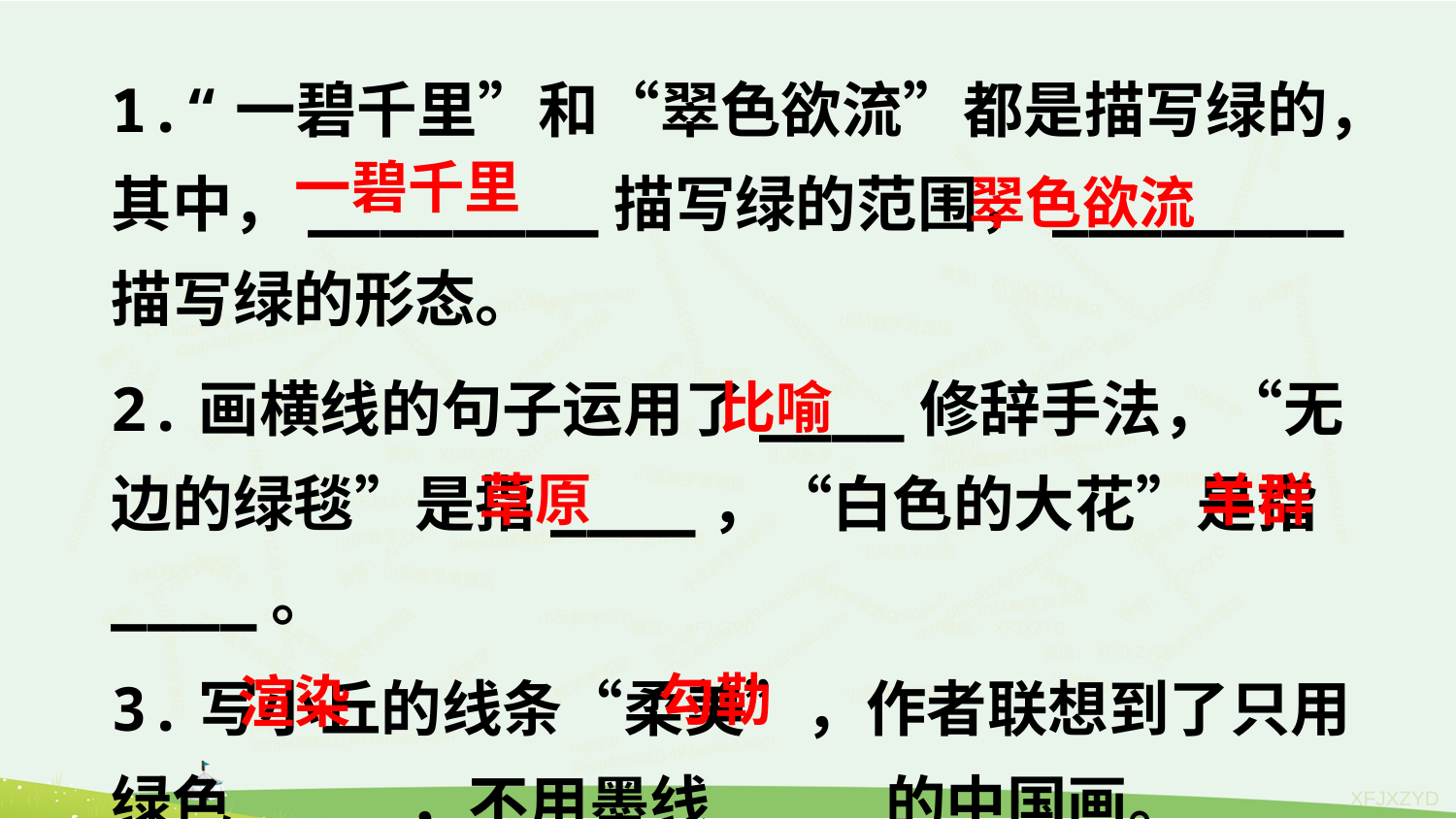

1.“一碧千里”和“翠色欲流”都是描写绿的，其中，________描写绿的范围，________描写绿的形态。
2.画横线的句子运用了____修辞手法，“无边的绿毯”是指____，“白色的大花”是指____。
3.写小丘的线条“柔美”，作者联想到了只用绿色____，不用墨线____的中国画。
一碧千里
翠色欲流
https://shop488691149.taobao.com
https://shop488691149.taobao.com
https://shop488691149.taobao.com
小凤教学
微信：XFJXZYD
微信：XFJXZYD
小凤教学
微信：XFJXZYD
小凤教学资源店
小凤教学
https://shop488691149.taobao.com
https://shop488691149.taobao.com
小凤教学资源店
https://shop488691149.taobao.com
小凤教学资源店
小凤教学
https://shop488691149.taobao.com
小凤教学资源店
微信：XFJXZYD
小凤教学资源店
https://shop488691149.taobao.com
比喻
小凤教学
小凤教学
小凤教学资源店
https://shop488691149.taobao.com
小凤教学
https://shop488691149.taobao.com
https://shop488691149.taobao.com
小凤教学资源店
小凤教学资源店
https://shop488691149.taobao.com
微信：XFJXZYD
草原
羊群
小凤教学
小凤教学
https://shop488691149.taobao.com
小凤教学资源店
小凤教学资源店
小凤教学资源店
https://shop488691149.taobao.com
小凤教学
微信：XFJXZYD
https://shop488691149.taobao.com
https://shop488691149.taobao.com
微信：XFJXZYD
小凤教学
小凤教学
https://shop488691149.taobao.com
小凤教学
小凤教学
小凤教学资源店
微信：XFJXZYD
https://shop488691149.taobao.com
微信：XFJXZYD
小凤教学
小凤教学资源店
小凤教学资源店
小凤教学
https://shop488691149.taobao.com
小凤教学资源店
小凤教学
微信：XFJXZYD
微信：XFJXZYD
小凤教学资源店
小凤教学资源店
小凤教学资源店
小凤教学资源店
小凤教学资源店
小凤教学资源店
https://shop488691149.taobao.com
微信：XFJXZYD
勾勒
渲染
小凤教学资源店
小凤教学
小凤教学
小凤教学资源店
https://shop488691149.taobao.com
https://shop488691149.taobao.com